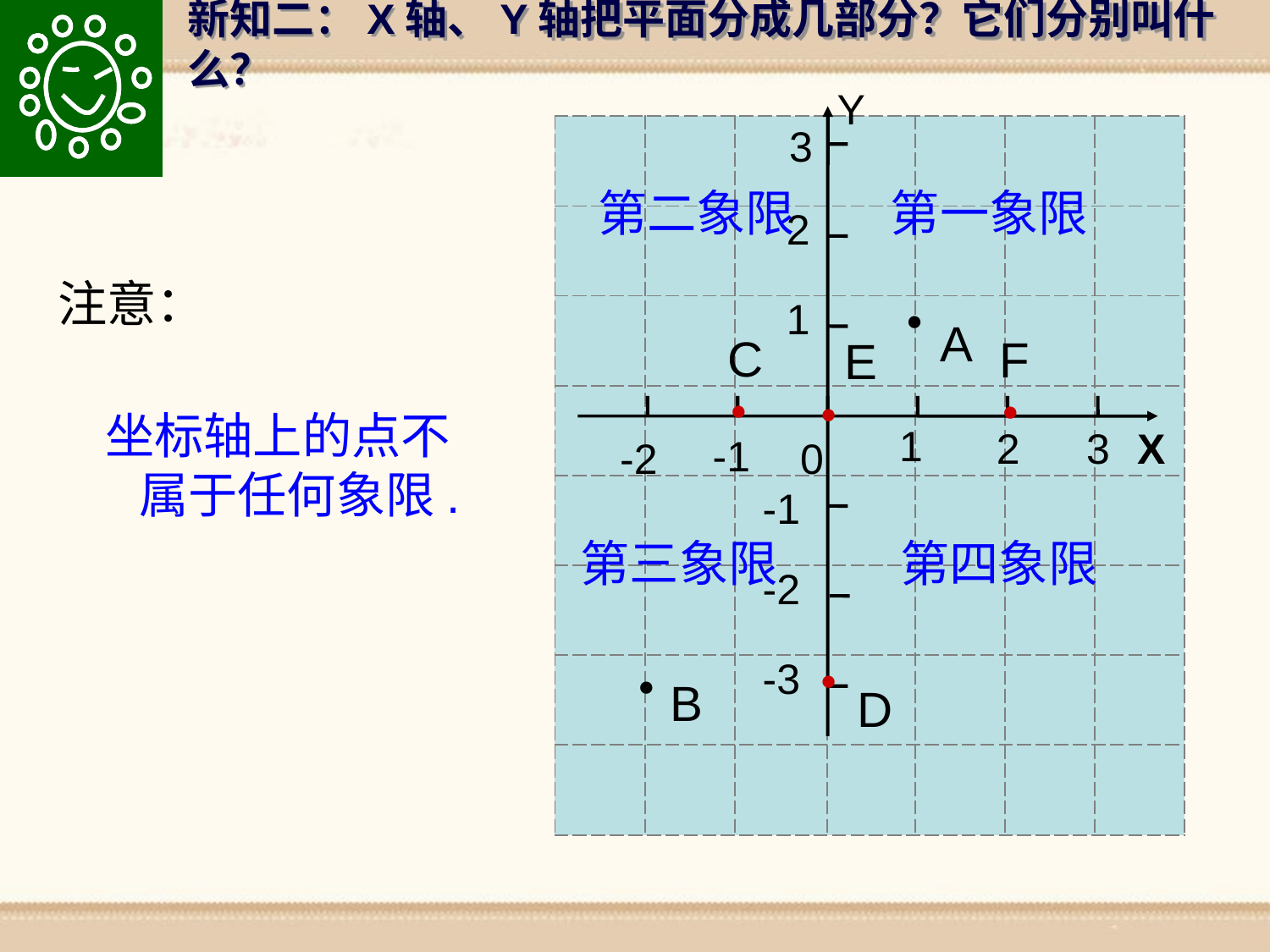

新知二：X轴、Y轴把平面分成几部分？它们分别叫什么？
Y

3

2

1

-1

-2

-3

|  |  |  |  |  |  |  |
| --- | --- | --- | --- | --- | --- | --- |
|  |  |  |  |  |  |  |
|  |  |  |  |  |  |  |
|  |  |  |  |  |  |  |
|  |  |  |  |  |  |  |
|  |  |  |  |  |  |  |
|  |  |  |  |  |  |  |
|  |  |  |  |  |  |  |
第二象限
第一象限
注意：
●
A
C
●
F
●
  E
●

1

2
3
-1
-2
0
坐标轴上的点不
  属于任何象限.
X
第三象限
第四象限
●
D
●
B